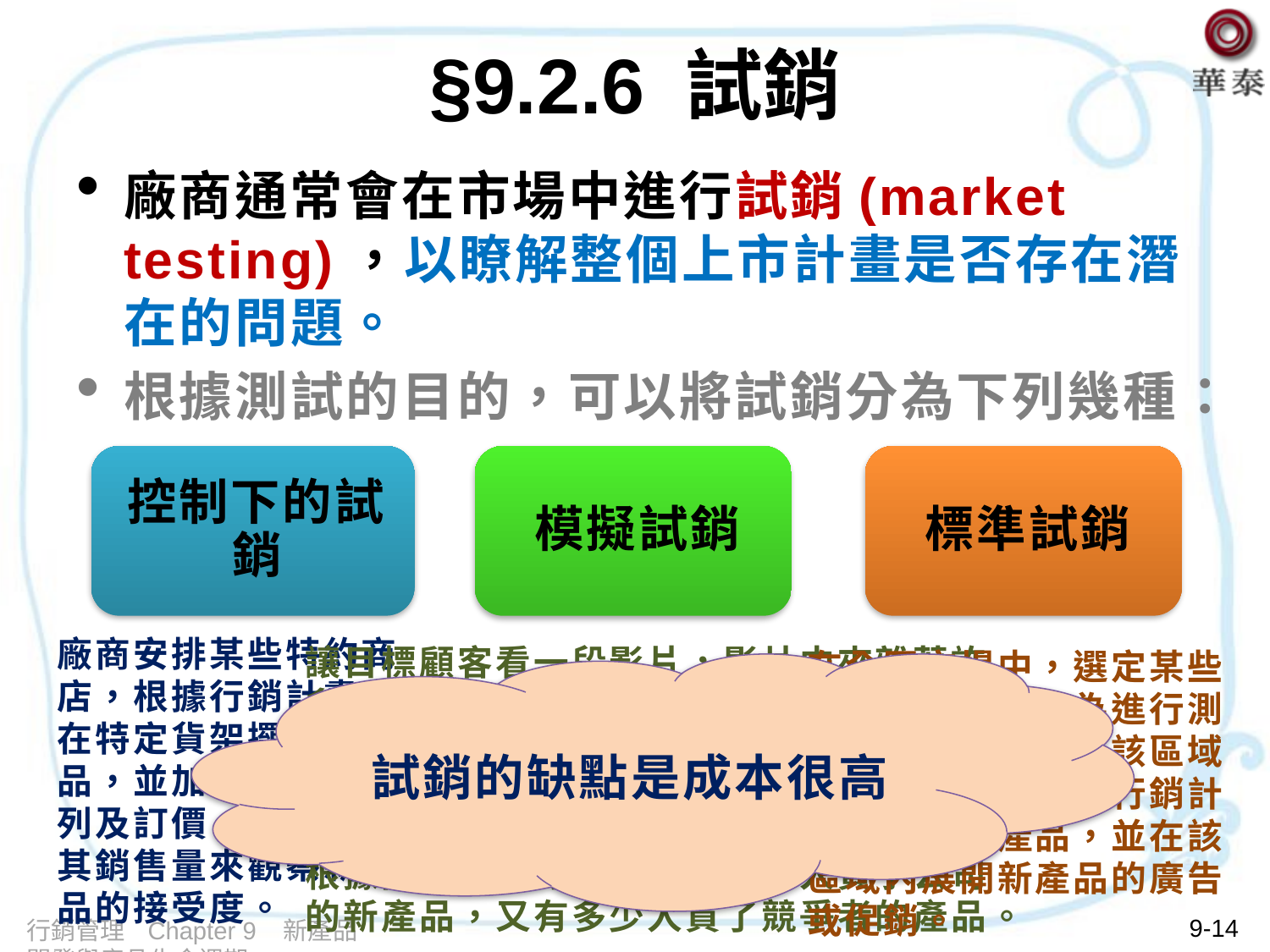

# §9.2.6 試銷
廠商通常會在市場中進行試銷(market testing)，以瞭解整個上市計畫是否存在潛在的問題。
根據測試的目的，可以將試銷分為下列幾種：
控制下的試銷
模擬試銷
標準試銷
廠商安排某些特約商店，根據行銷計畫，在特定貨架擺上新產品，並加以布置、陳列及訂價，然後根據其銷售量來觀察新產品的接受度。
讓目標顧客看一段影片，影片中夾雜著許多廣告與節目。廣告中除了有新產品的上市廣告外，也包含一些競爭產品的廣告。目標顧客看完影片後，會收到一些購物點券，他可以到特約商店去選購商品，然後根據回收的點券來瞭解有多少人買了公司的新產品，又有多少人買了競爭者的產品。
在全國市場中，選定某些代表性的區域作為進行測試的市場，然後在該區域中先按照新產品的行銷計畫來上市新產品，並在該區域內展開新產品的廣告或促銷。
試銷的缺點是成本很高
9-14
行銷管理   Chapter 9   新產品開發與產品生命週期